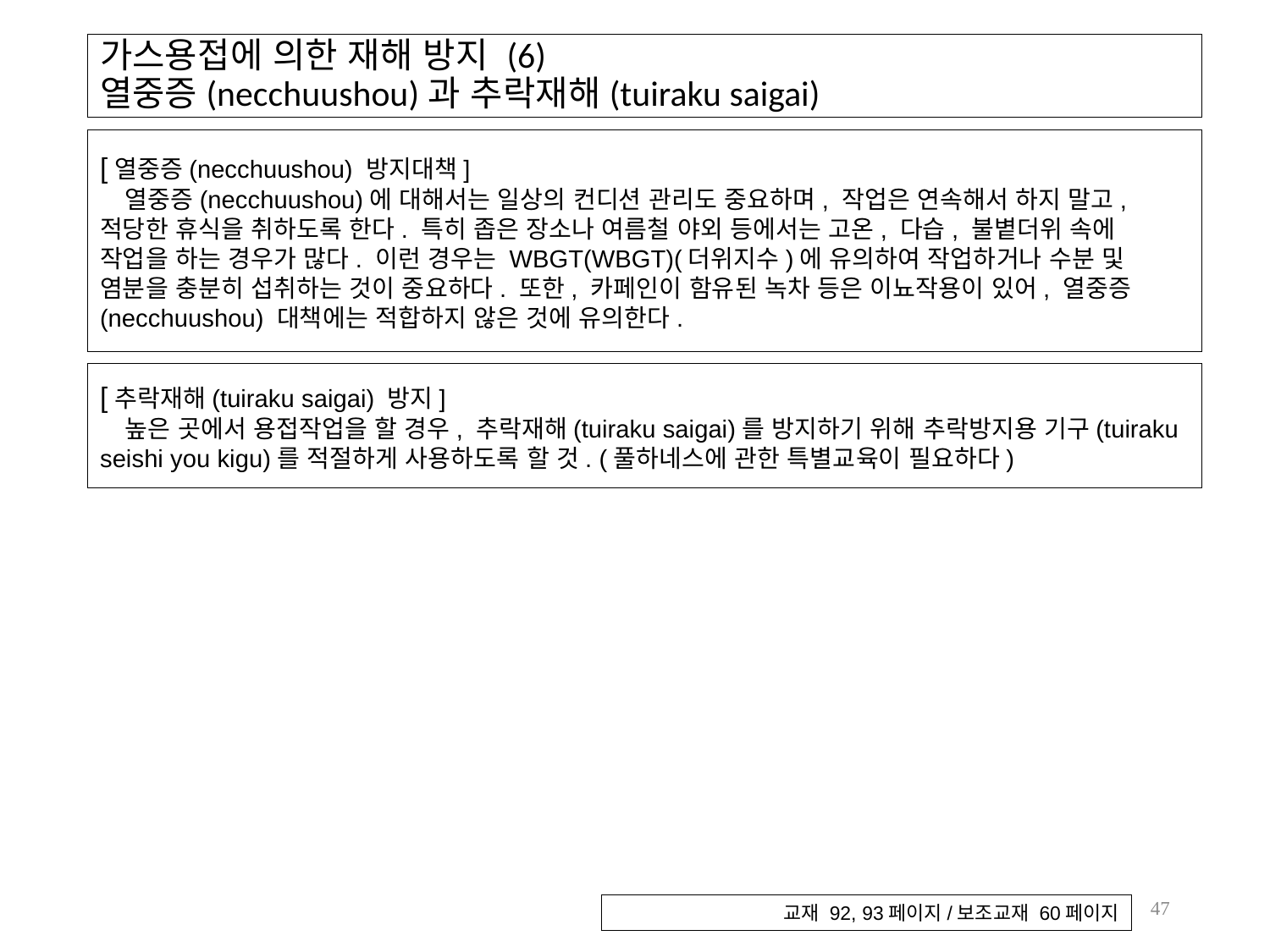

# 가스용접에 의한 재해 방지 (6) 열중증(necchuushou)과 추락재해(tuiraku saigai)
[열중증(necchuushou) 방지대책]
열중증(necchuushou)에 대해서는 일상의 컨디션 관리도 중요하며, 작업은 연속해서 하지 말고, 적당한 휴식을 취하도록 한다. 특히 좁은 장소나 여름철 야외 등에서는 고온, 다습, 불볕더위 속에 작업을 하는 경우가 많다. 이런 경우는 WBGT(WBGT)(더위지수)에 유의하여 작업하거나 수분 및 염분을 충분히 섭취하는 것이 중요하다. 또한, 카페인이 함유된 녹차 등은 이뇨작용이 있어, 열중증(necchuushou) 대책에는 적합하지 않은 것에 유의한다.
[추락재해(tuiraku saigai) 방지]
높은 곳에서 용접작업을 할 경우, 추락재해(tuiraku saigai)를 방지하기 위해 추락방지용 기구(tuiraku seishi you kigu)를 적절하게 사용하도록 할 것. (풀하네스에 관한 특별교육이 필요하다)
47
교재 92, 93페이지/보조교재 60페이지